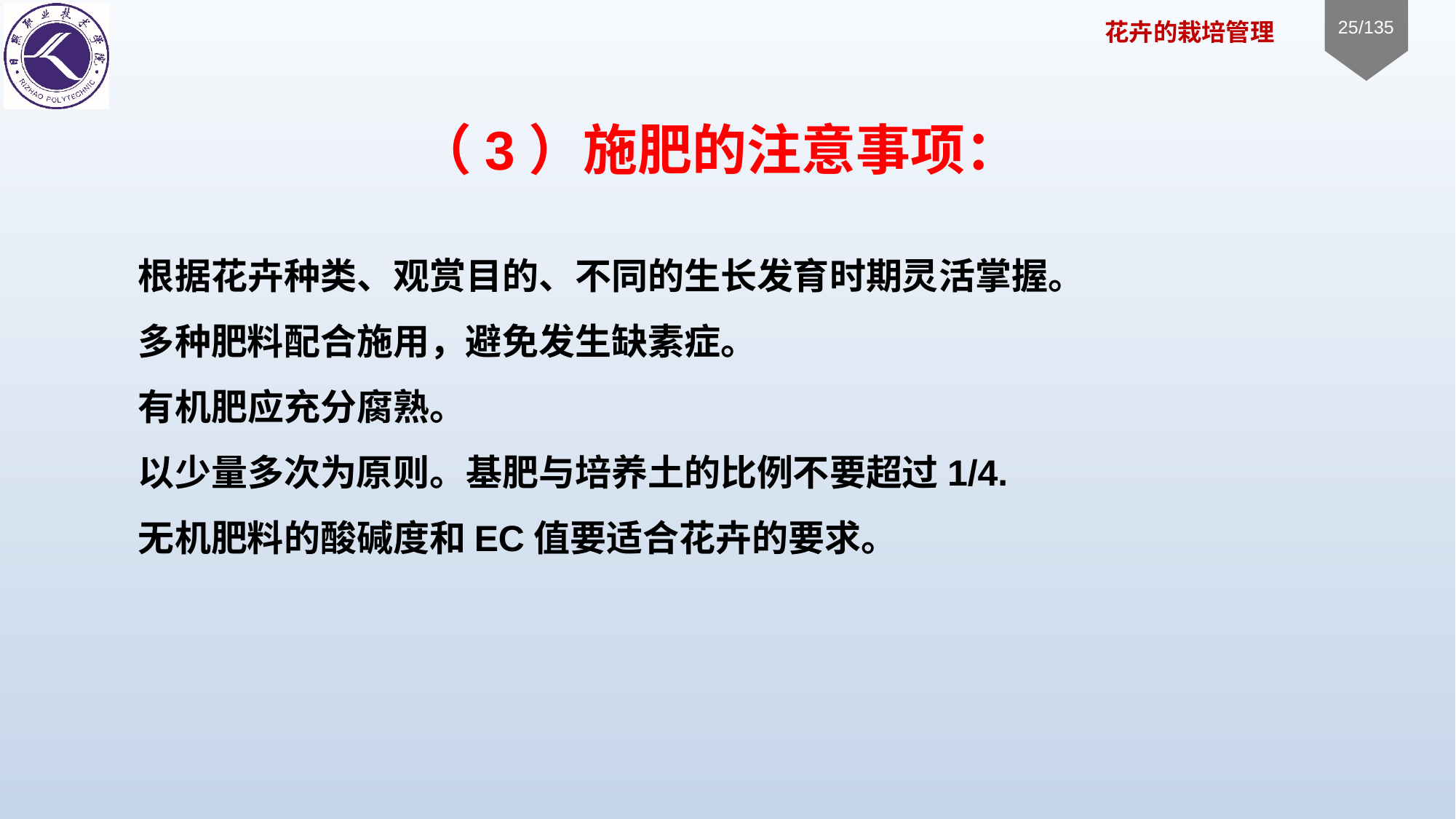

# （3）施肥的注意事项：
根据花卉种类、观赏目的、不同的生长发育时期灵活掌握。
多种肥料配合施用，避免发生缺素症。
有机肥应充分腐熟。
以少量多次为原则。基肥与培养土的比例不要超过1/4.
无机肥料的酸碱度和EC值要适合花卉的要求。